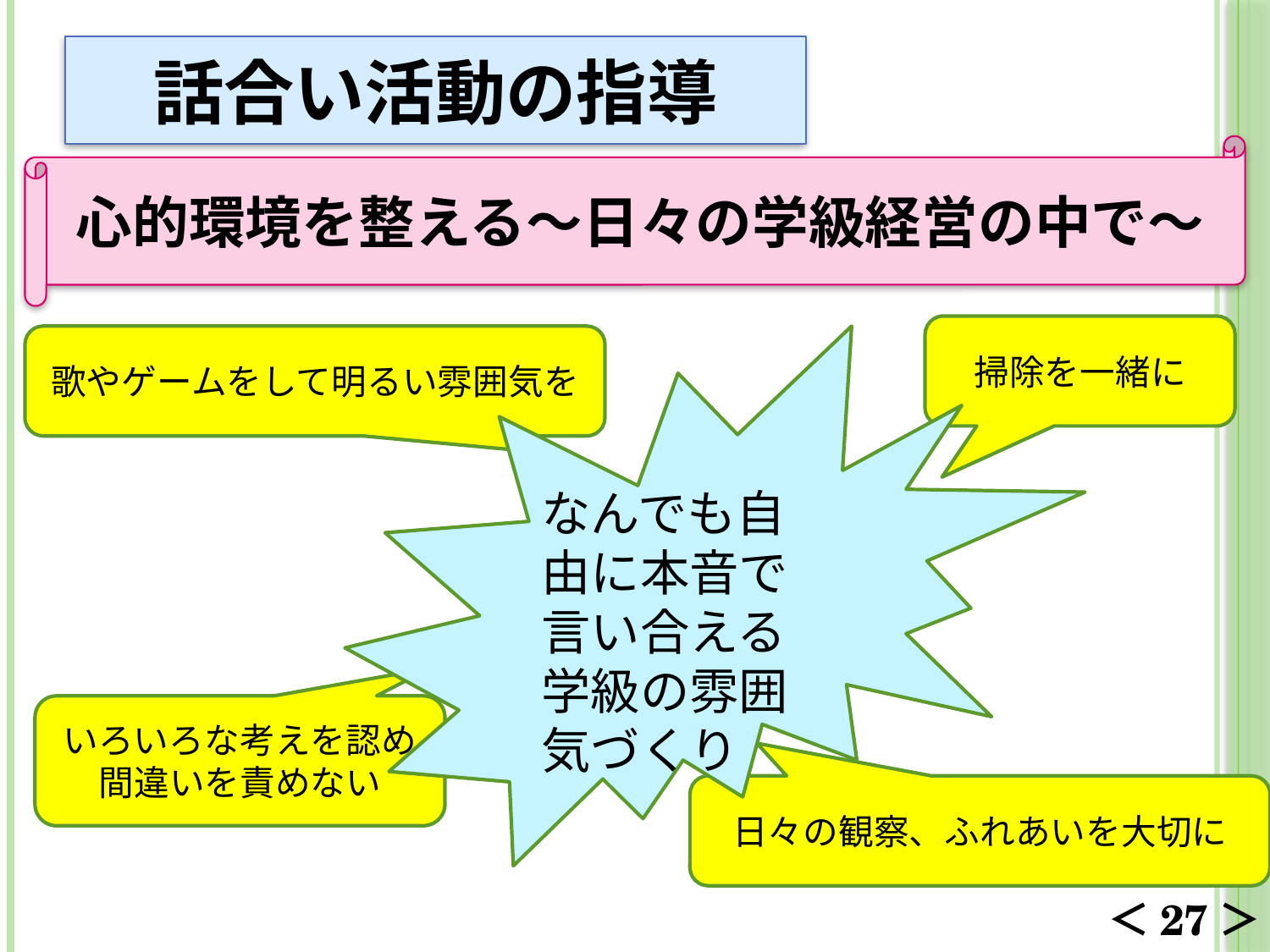

話合い活動の指導
心的環境を整える～日々の学級経営の中で～
掃除を一緒に
歌やゲームをして明るい雰囲気を

なんでも自由に本音で言い合える学級の雰囲気づくり
いろいろな考えを認め、
間違いを責めない
日々の観察、ふれあいを大切に
＜27＞